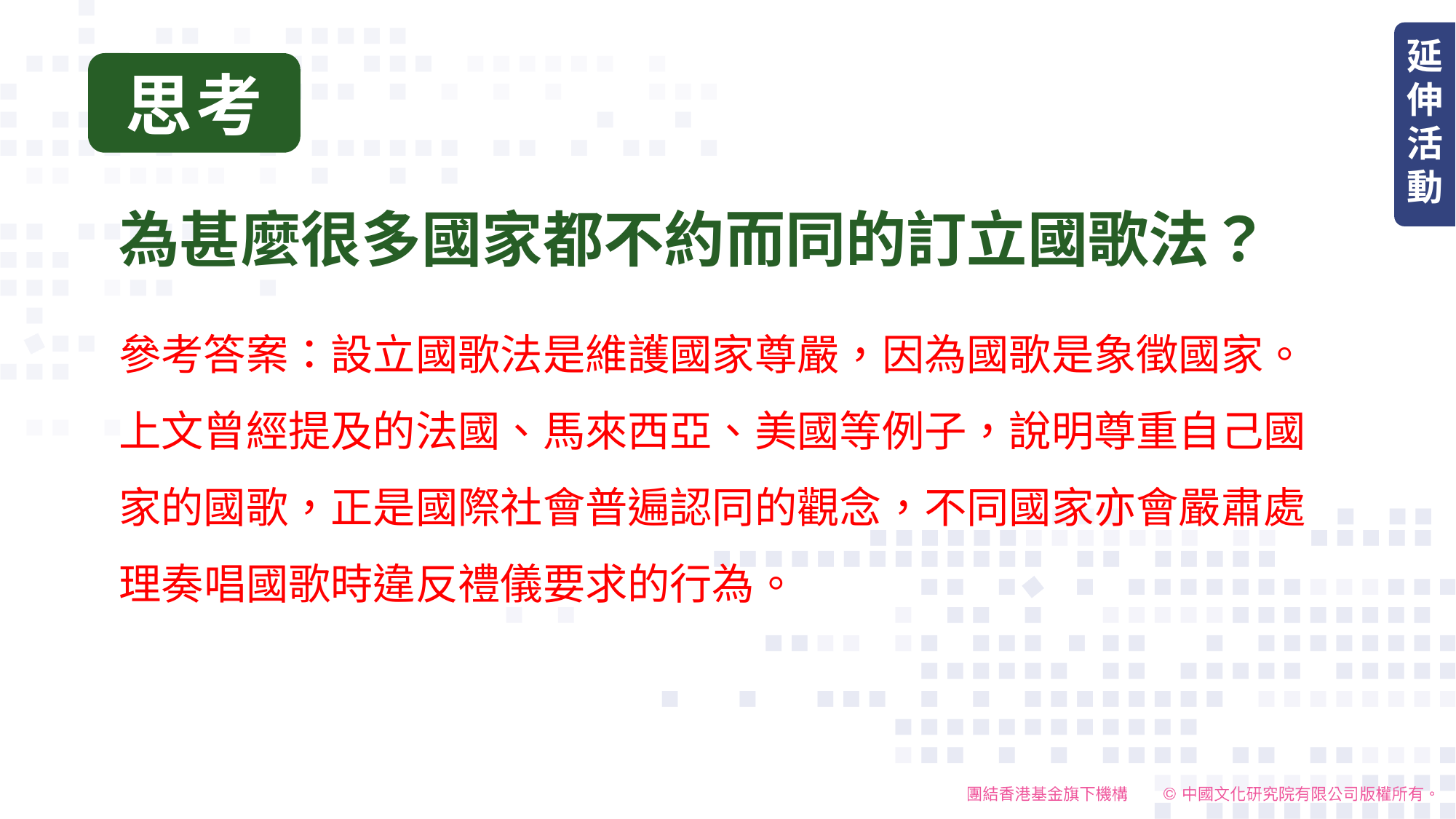

延伸活動
思考

為甚麼很多國家都不約而同的訂立國歌法？
參考答案：設立國歌法是維護國家尊嚴，因為國歌是象徵國家。
上文曾經提及的法國、馬來西亞、美國等例子，說明尊重自己國家的國歌，正是國際社會普遍認同的觀念，不同國家亦會嚴肅處理奏唱國歌時違反禮儀要求的行為。